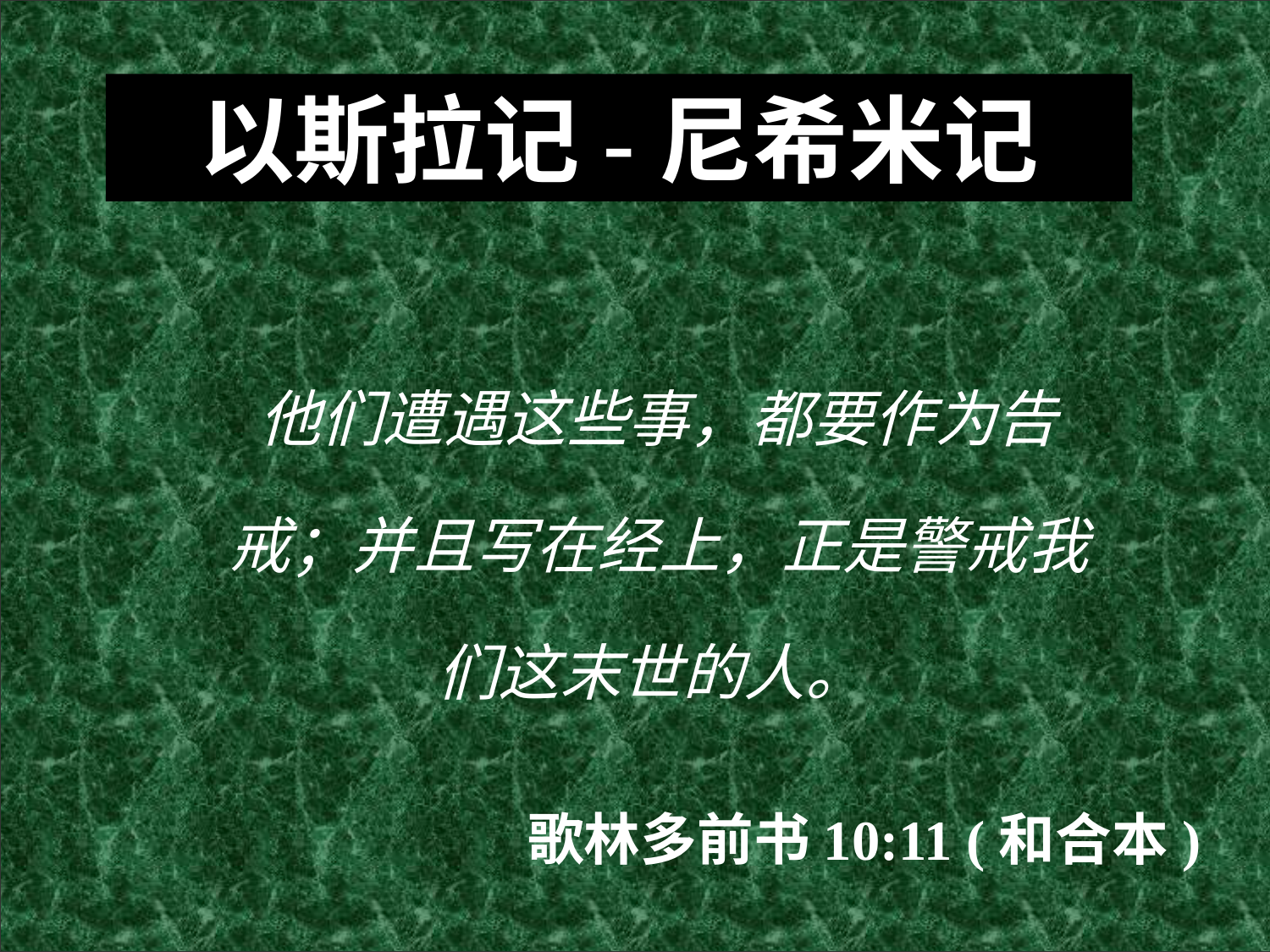

以斯拉记-尼希米记
他们遭遇这些事，都要作为告戒；并且写在经上，正是警戒我们这末世的人。
歌林多前书10:11 (和合本)